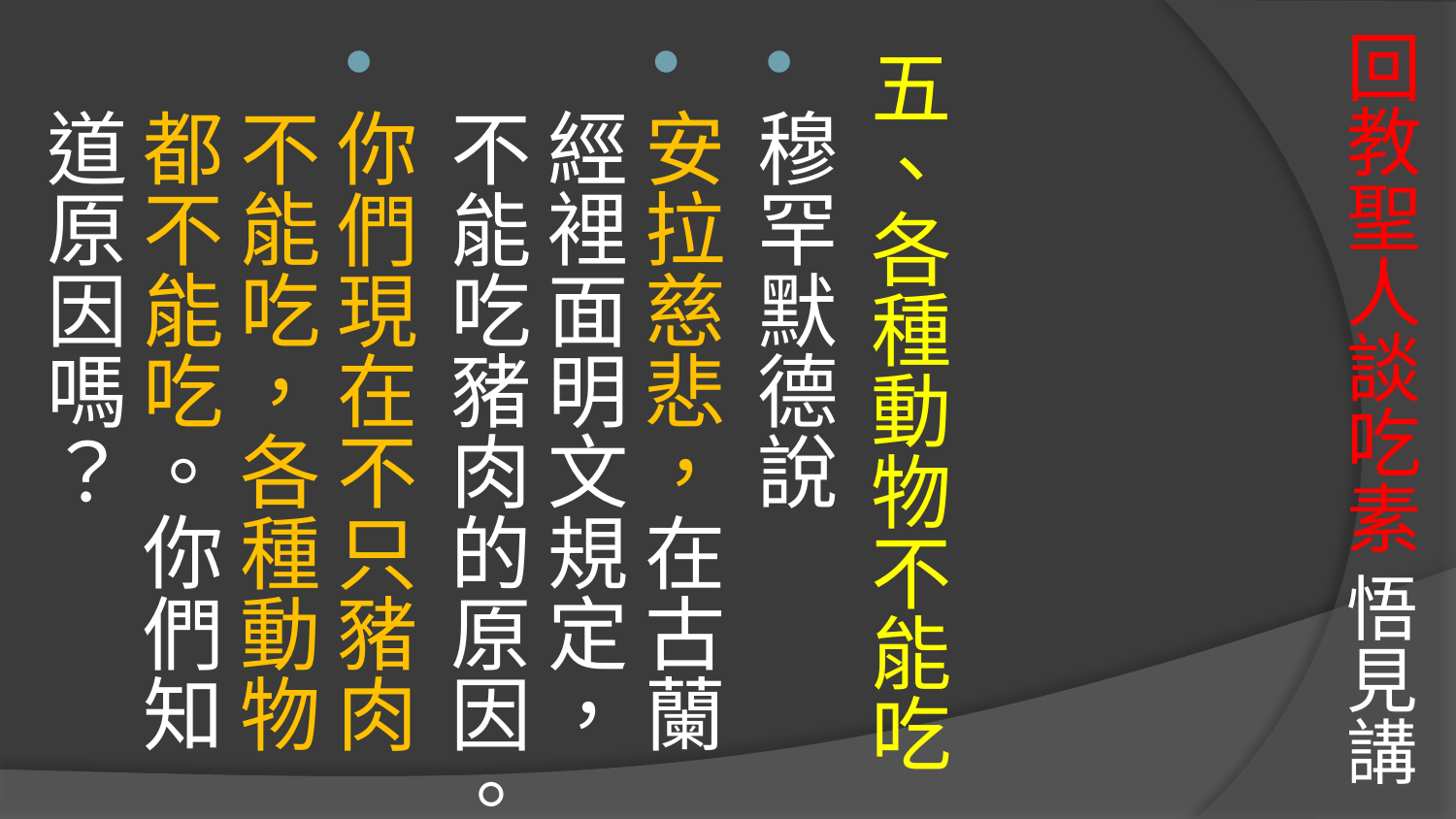

# 回教聖人談吃素 悟見講
五、各種動物不能吃
穆罕默德說
安拉慈悲，在古蘭經裡面明文規定，不能吃豬肉的原因。
你們現在不只豬肉不能吃，各種動物都不能吃。你們知道原因嗎？